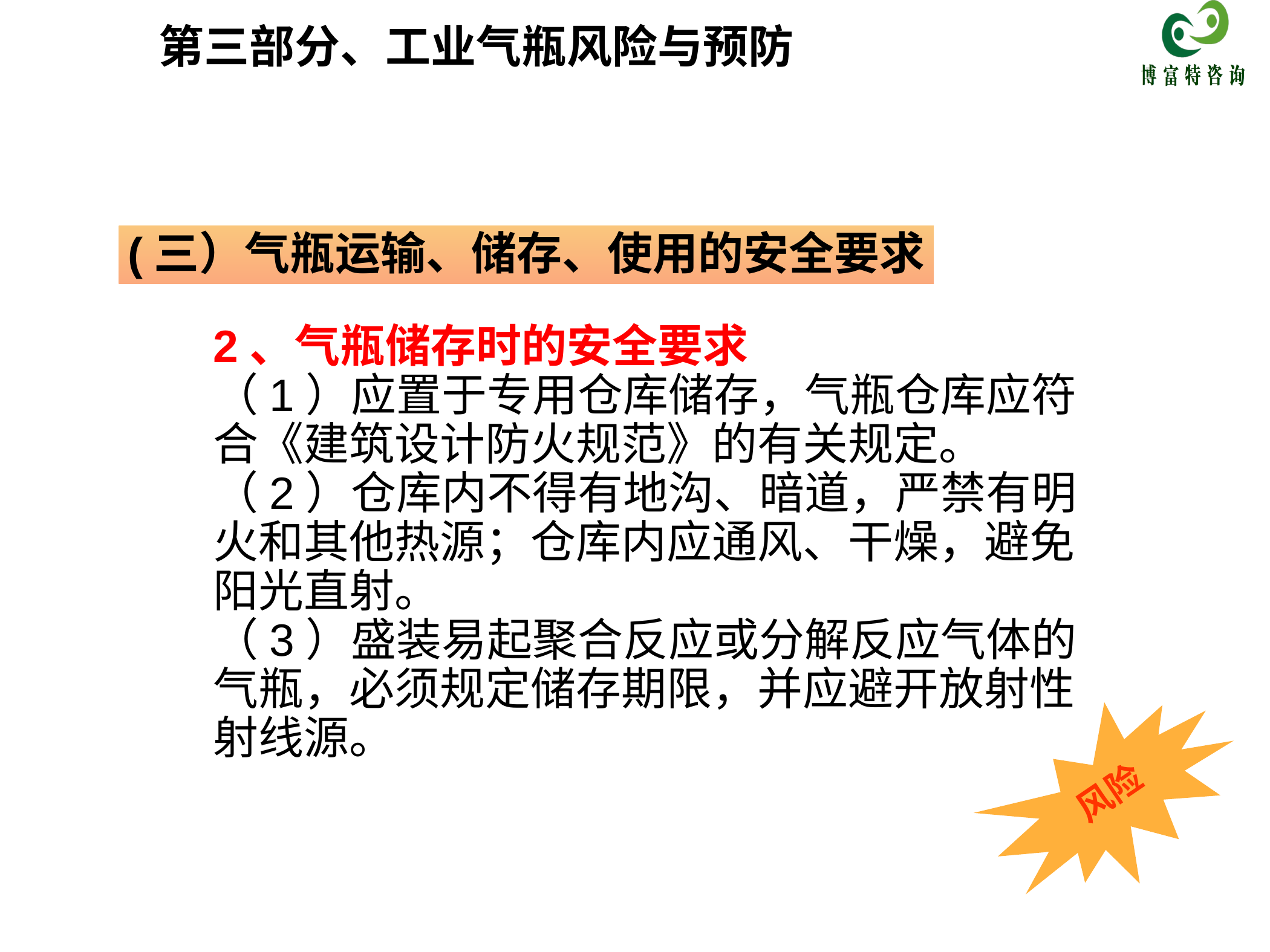

第三部分、工业气瓶风险与预防
(三）气瓶运输、储存、使用的安全要求
2、气瓶储存时的安全要求
（1）应置于专用仓库储存，气瓶仓库应符合《建筑设计防火规范》的有关规定。
（2）仓库内不得有地沟、暗道，严禁有明火和其他热源；仓库内应通风、干燥，避免阳光直射。
（3）盛装易起聚合反应或分解反应气体的气瓶，必须规定储存期限，并应避开放射性射线源。
风险